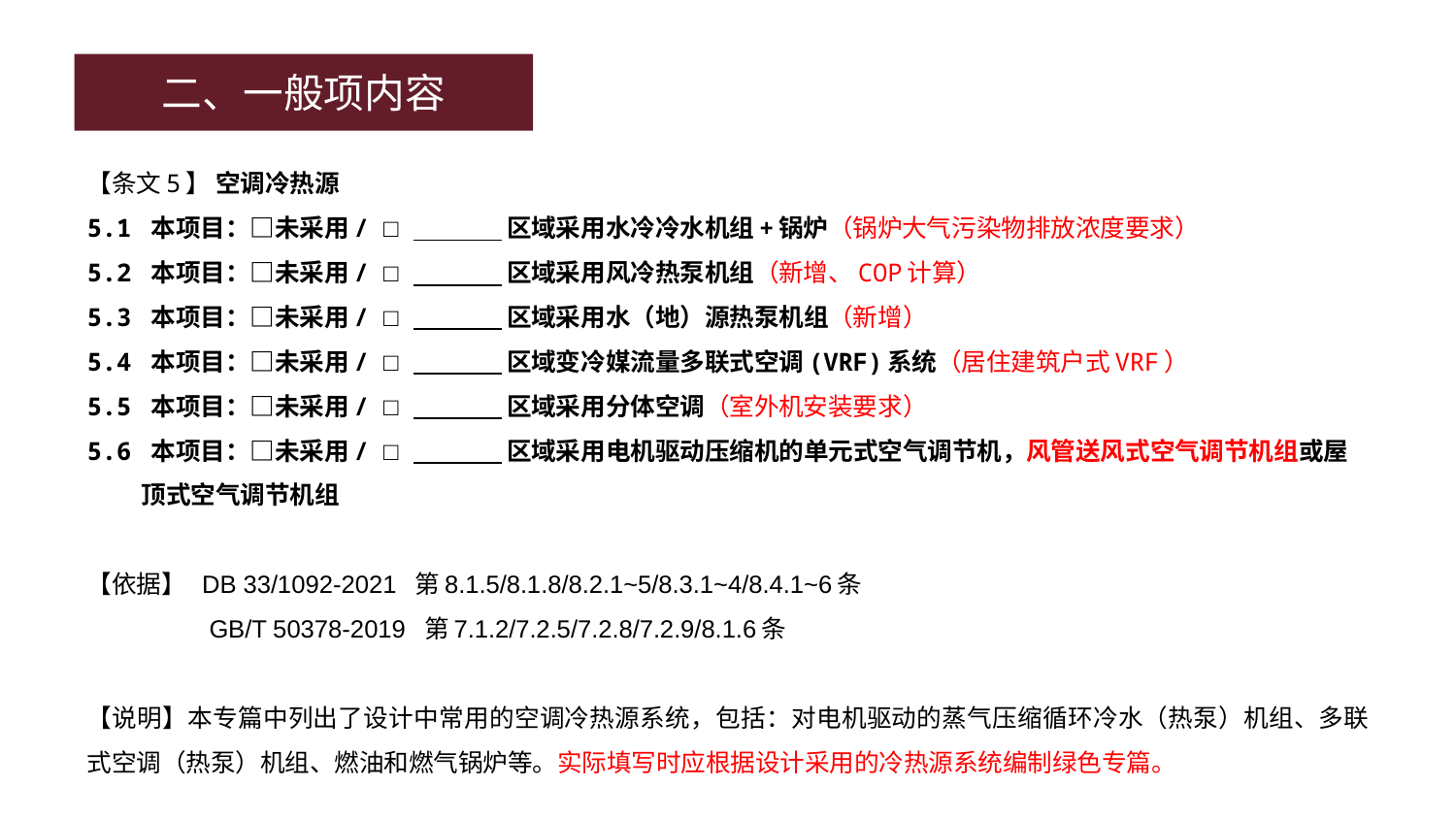

二、一般项内容
【条文5】 空调冷热源
5.1 本项目：□未采用/ □       区域采用水冷冷水机组+锅炉（锅炉大气污染物排放浓度要求）
5.2 本项目：□未采用/ □       区域采用风冷热泵机组（新增、COP计算）
5.3 本项目：□未采用/ □       区域采用水（地）源热泵机组（新增）
5.4 本项目：□未采用/ □       区域变冷媒流量多联式空调(VRF)系统（居住建筑户式VRF）
5.5 本项目：□未采用/ □       区域采用分体空调（室外机安装要求）
5.6 本项目：□未采用/ □       区域采用电机驱动压缩机的单元式空气调节机，风管送风式空气调节机组或屋顶式空气调节机组

【依据】  DB 33/1092-2021  第8.1.5/8.1.8/8.2.1~5/8.3.1~4/8.4.1~6条
                  GB/T 50378-2019  第7.1.2/7.2.5/7.2.8/7.2.9/8.1.6条

【说明】本专篇中列出了设计中常用的空调冷热源系统，包括：对电机驱动的蒸气压缩循环冷水（热泵）机组、多联式空调（热泵）机组、燃油和燃气锅炉等。实际填写时应根据设计采用的冷热源系统编制绿色专篇。